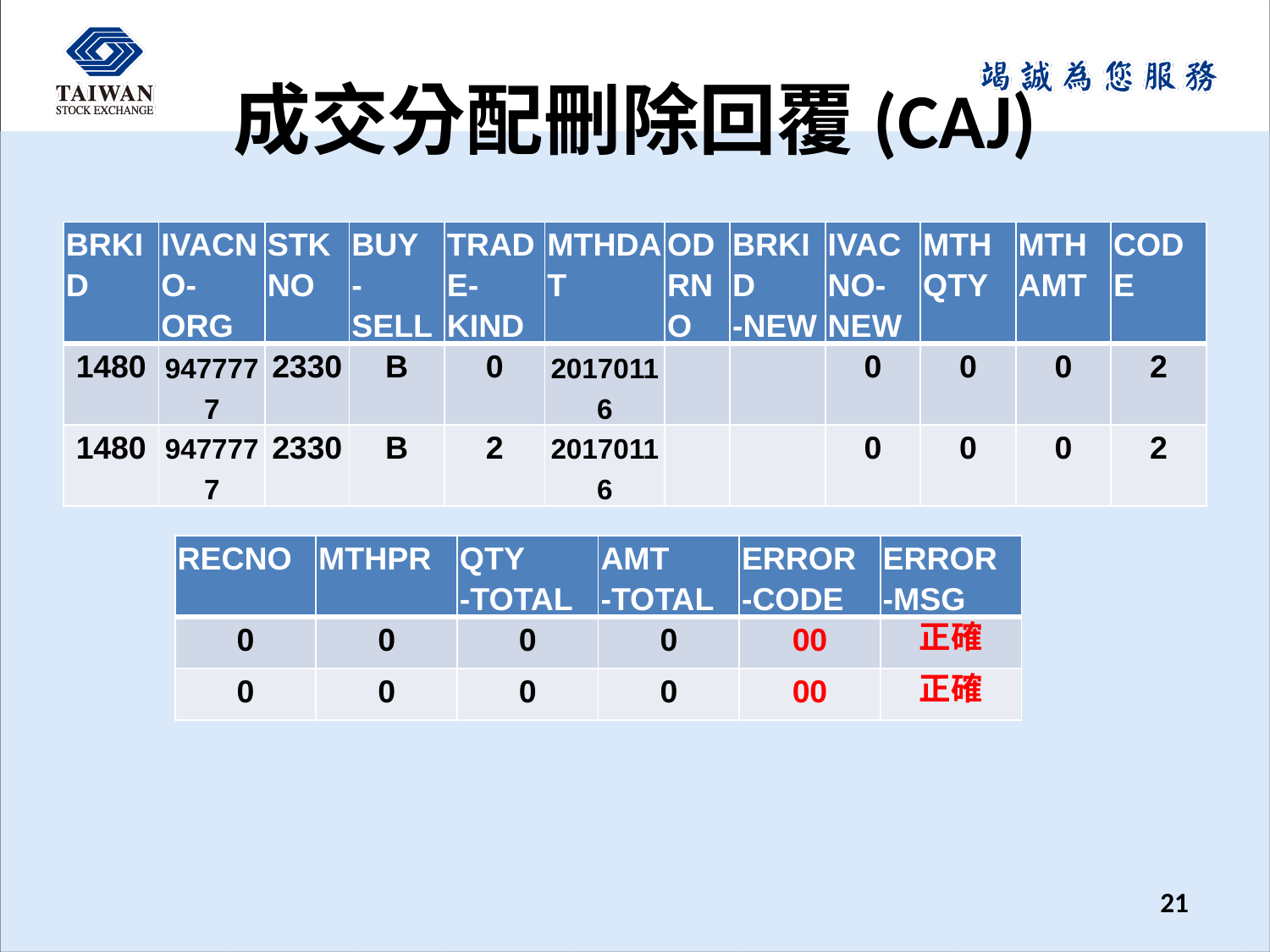

# 成交分配刪除回覆(CAJ)
| BRKID | IVACNO-ORG | STKNO | BUY -SELL | TRAD E-KIND | MTHDAT | ODRNO | BRKID -NEW | IVACNO-NEW | MTHQTY | MTHAMT | CODE |
| --- | --- | --- | --- | --- | --- | --- | --- | --- | --- | --- | --- |
| 1480 | 9477777 | 2330 | B | 0 | 20170116 |  |  | 0 | 0 | 0 | 2 |
| 1480 | 9477777 | 2330 | B | 2 | 20170116 |  |  | 0 | 0 | 0 | 2 |
| RECNO | MTHPR | QTY -TOTAL | AMT -TOTAL | ERROR -CODE | ERROR -MSG |
| --- | --- | --- | --- | --- | --- |
| 0 | 0 | 0 | 0 | 00 | 正確 |
| 0 | 0 | 0 | 0 | 00 | 正確 |
21